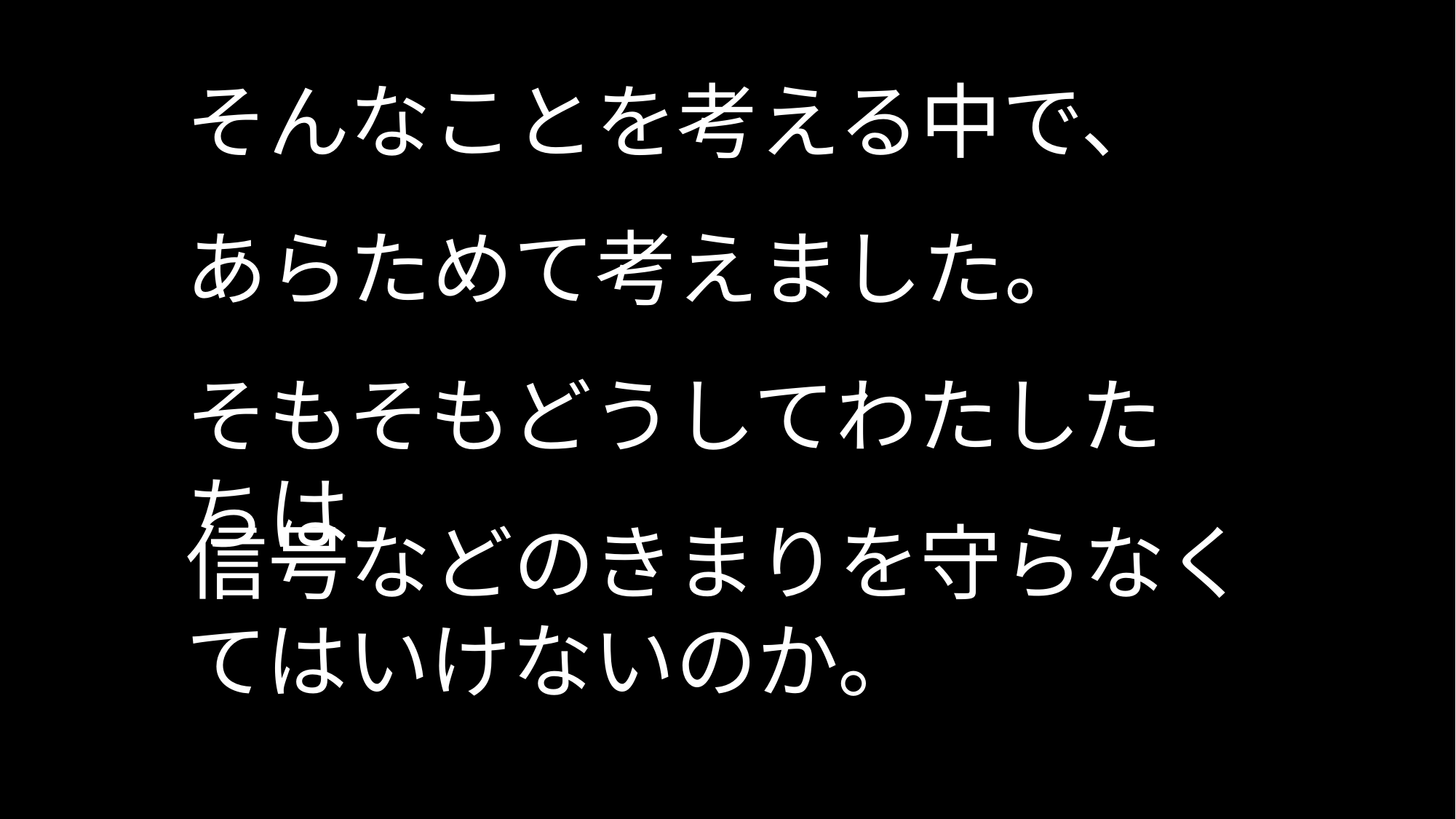

そんなことを考える中で、
あらためて考えました。
そもそもどうしてわたしたちは
信号などのきまりを守らなくてはいけないのか。